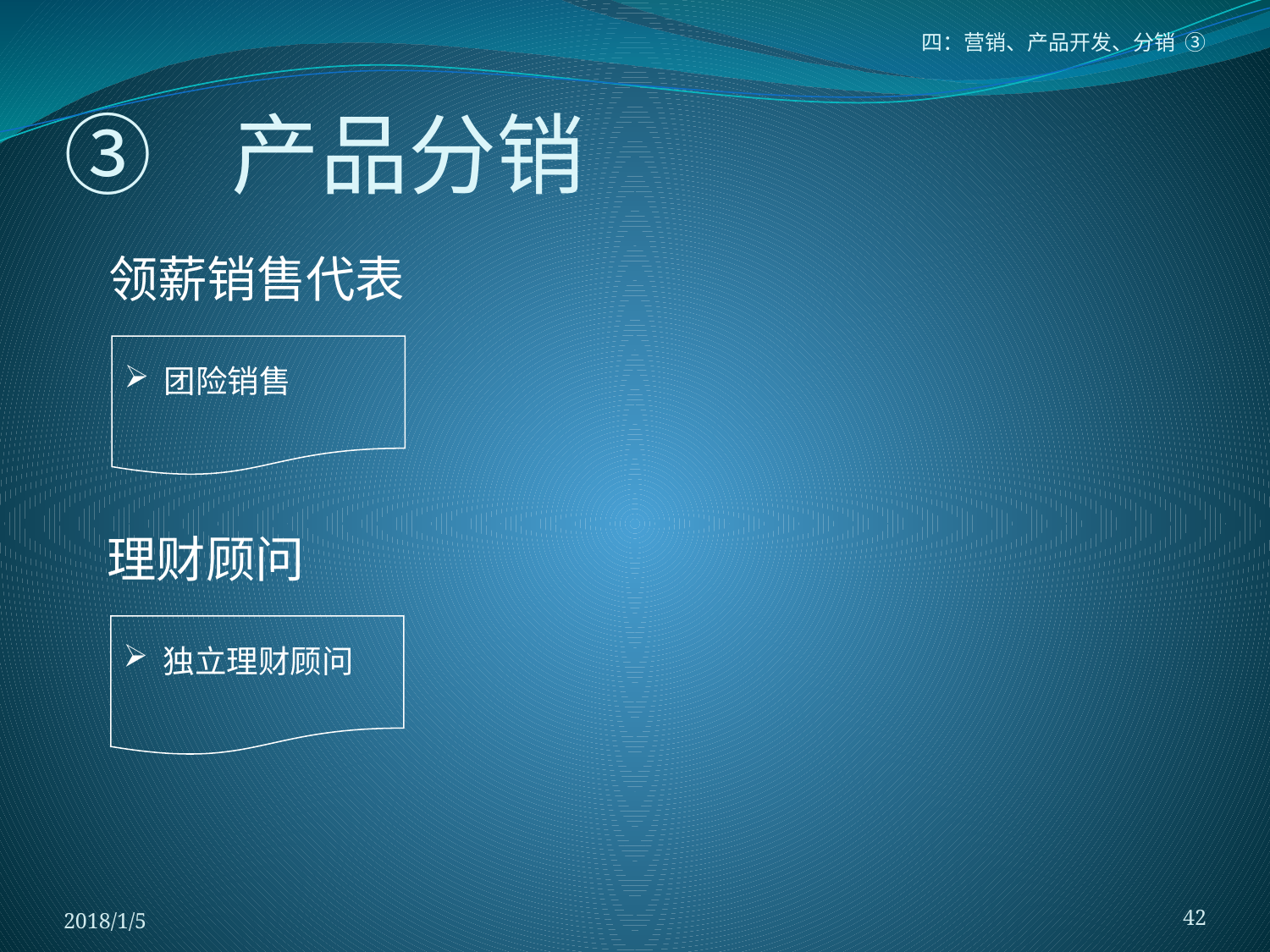

四：营销、产品开发、分销  ③
# ③   产品分销
领薪销售代表
团险销售

理财顾问
独立理财顾问

2018/1/5
42